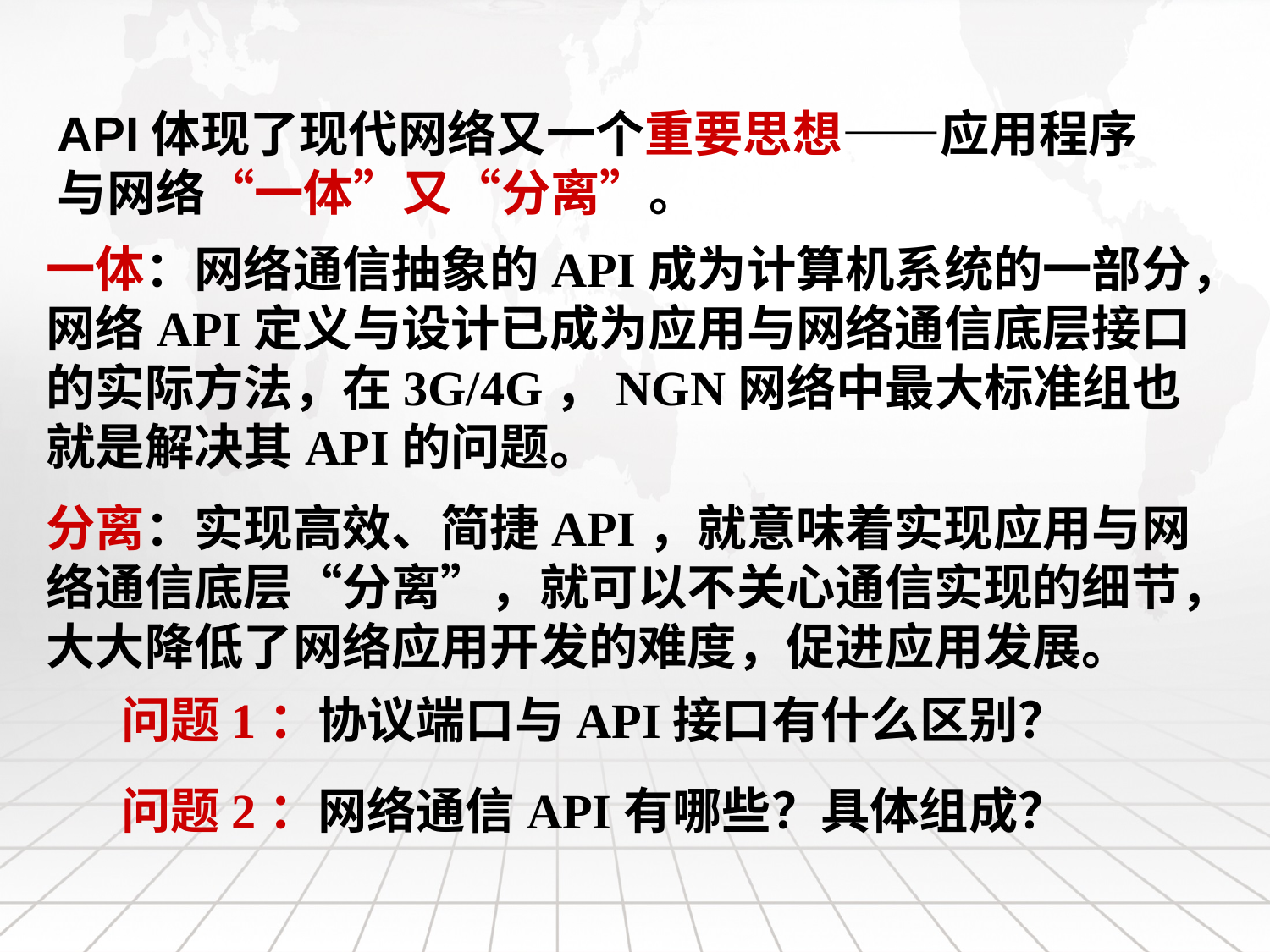

API体现了现代网络又一个重要思想——应用程序与网络“一体”又“分离”。
一体：网络通信抽象的API成为计算机系统的一部分，网络API定义与设计已成为应用与网络通信底层接口的实际方法，在3G/4G，NGN网络中最大标准组也就是解决其API的问题。
分离：实现高效、简捷API，就意味着实现应用与网络通信底层“分离”，就可以不关心通信实现的细节，大大降低了网络应用开发的难度，促进应用发展。
问题1：协议端口与API接口有什么区别？
问题2：网络通信API有哪些？具体组成？